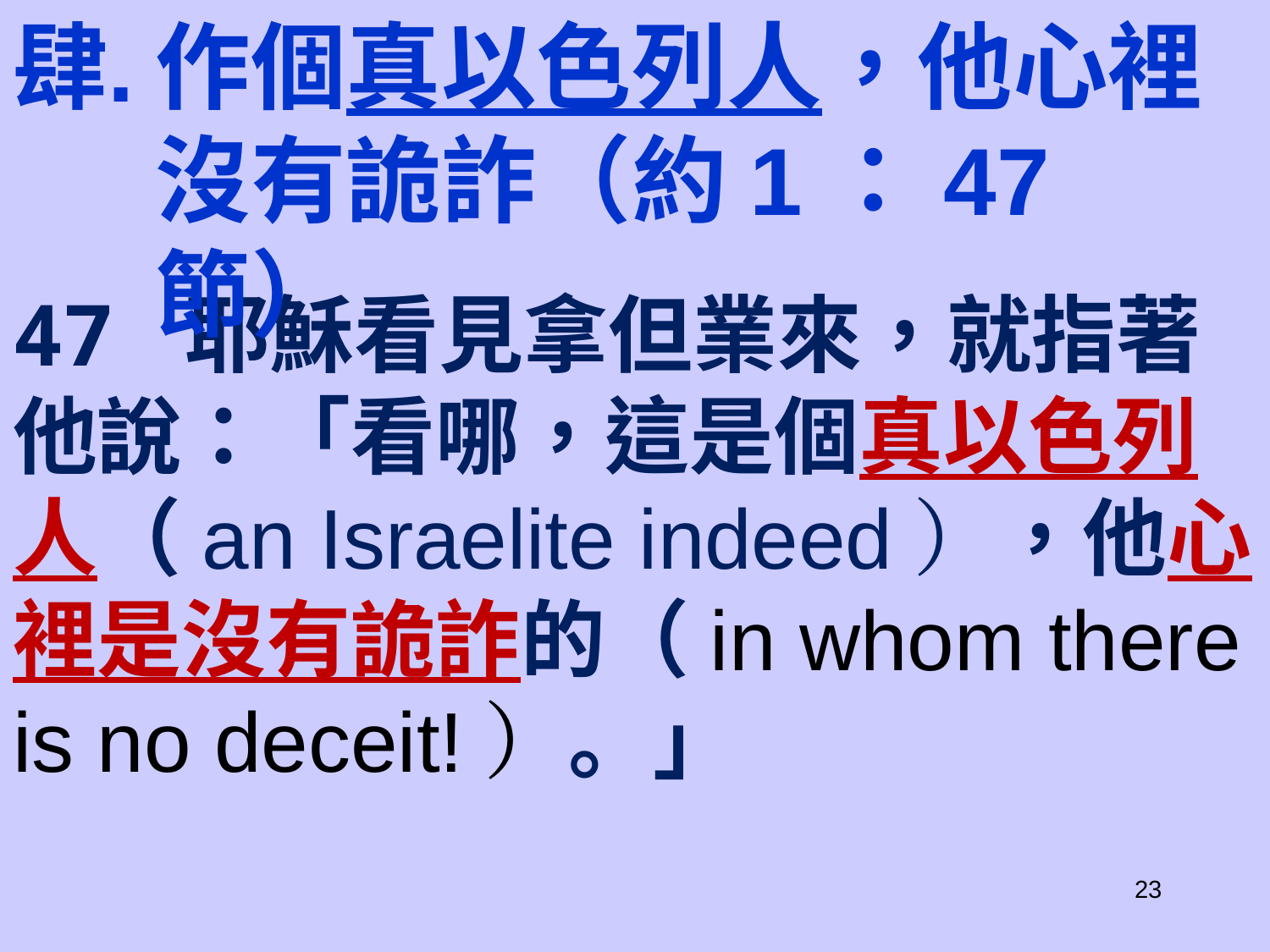

作個真以色列人，他心裡沒有詭詐（約1：47節）

47 耶穌看見拿但業來，就指著他說：「看哪，這是個真以色列人（an Israelite indeed），他心裡是沒有詭詐的（in whom there is no deceit!）。」
23